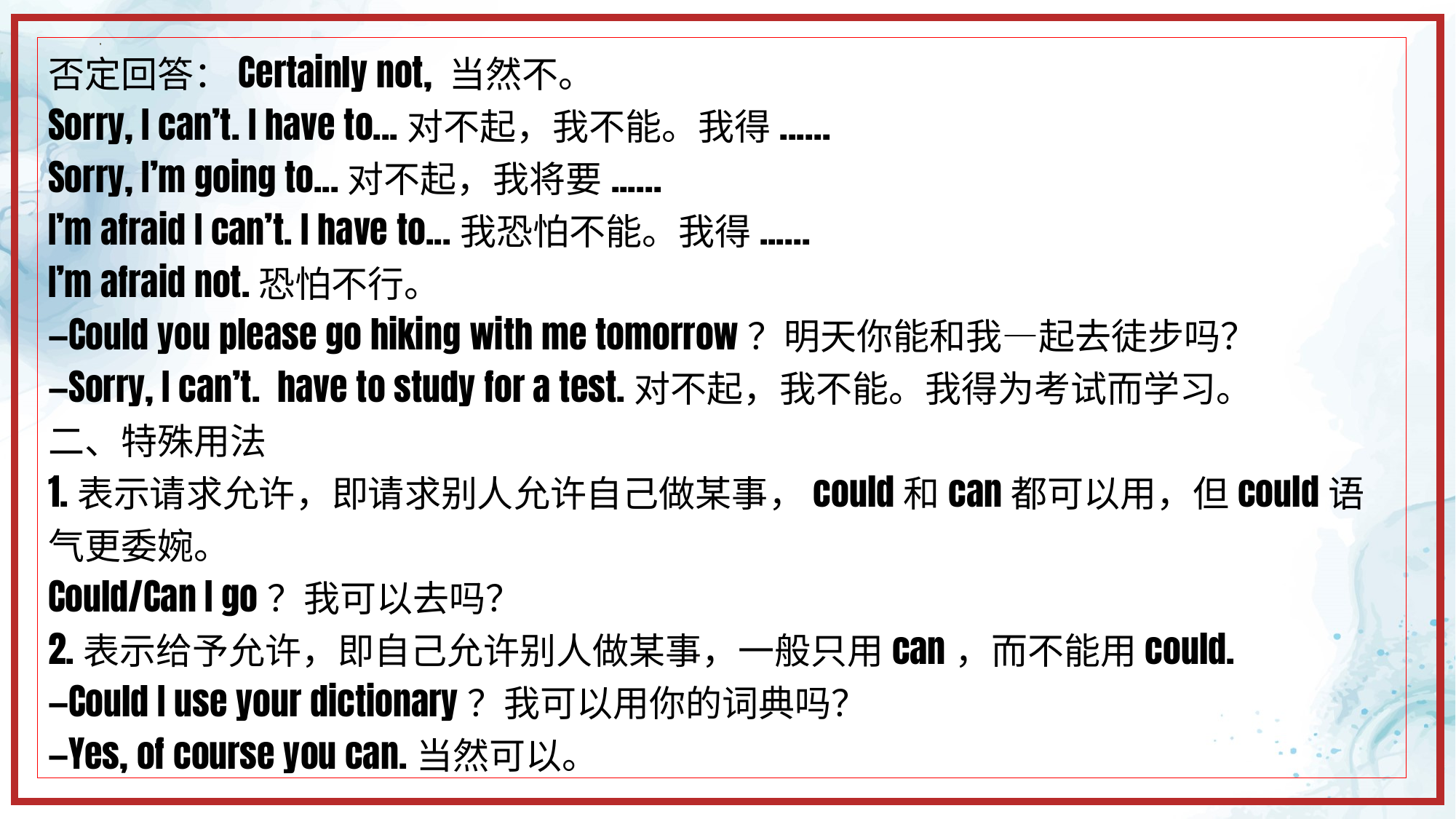

否定回答：Certainly not, 当然不。
Sorry, I can’t. I have to...对不起，我不能。我得...…
Sorry, I’m going to...对不起，我将要...…
I’m afraid I can’t. I have to...我恐怕不能。我得..….
I’m afraid not.恐怕不行。
—Could you please go hiking with me tomorrow？明天你能和我—起去徒步吗？
—Sorry, I can’t.  have to study for a test.对不起，我不能。我得为考试而学习。
二、特殊用法
1.表示请求允许，即请求别人允许自己做某事，could和can都可以用，但could语气更委婉。
Could/Can I go？我可以去吗？
2.表示给予允许，即自己允许别人做某事，一般只用can，而不能用could.
—Could I use your dictionary？我可以用你的词典吗？
—Yes, of course you can.当然可以。